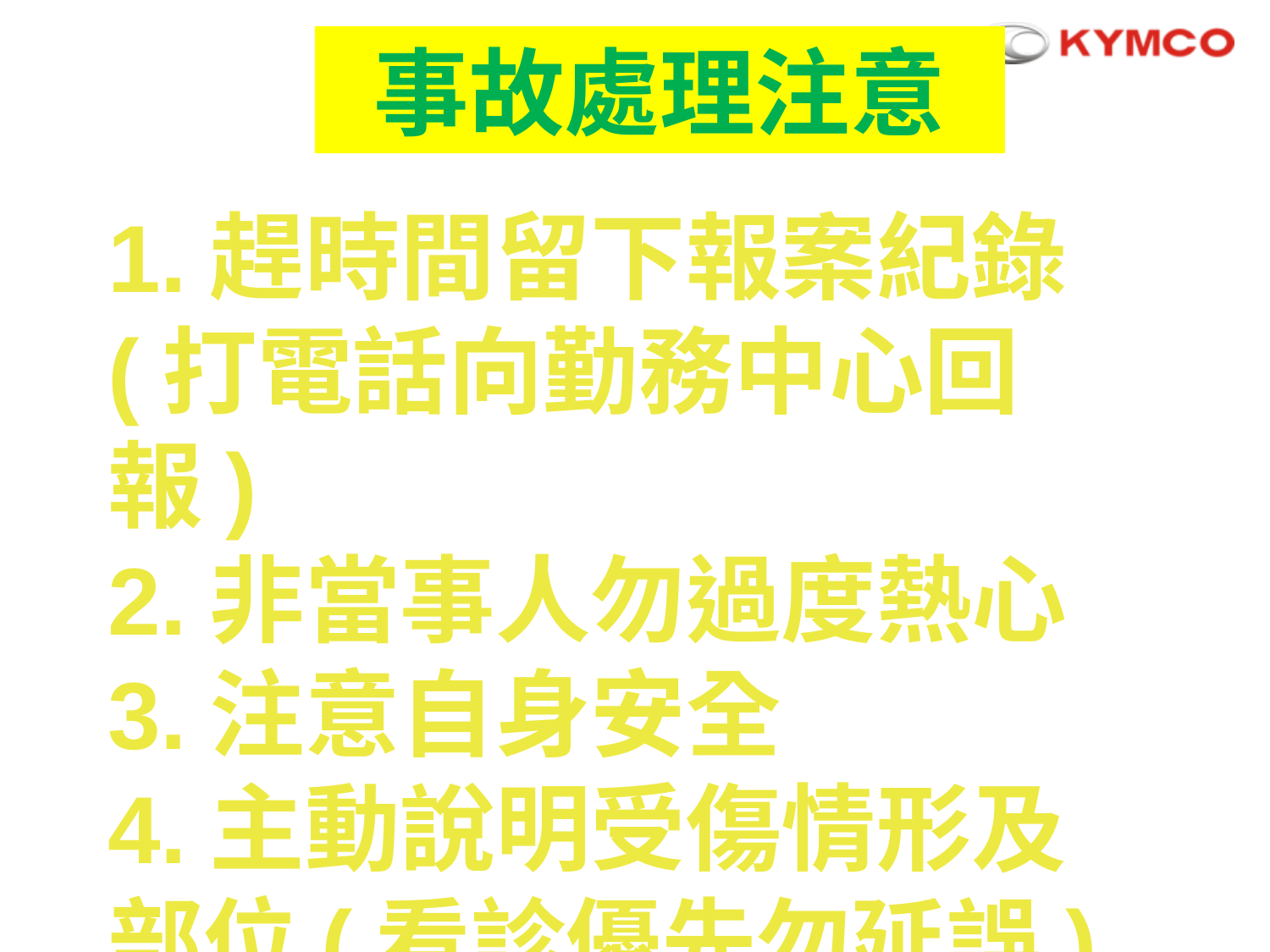

事故處理注意
1.趕時間留下報案紀錄
(打電話向勤務中心回報)
2.非當事人勿過度熱心
3.注意自身安全
4.主動說明受傷情形及部位(看診優先勿延誤)